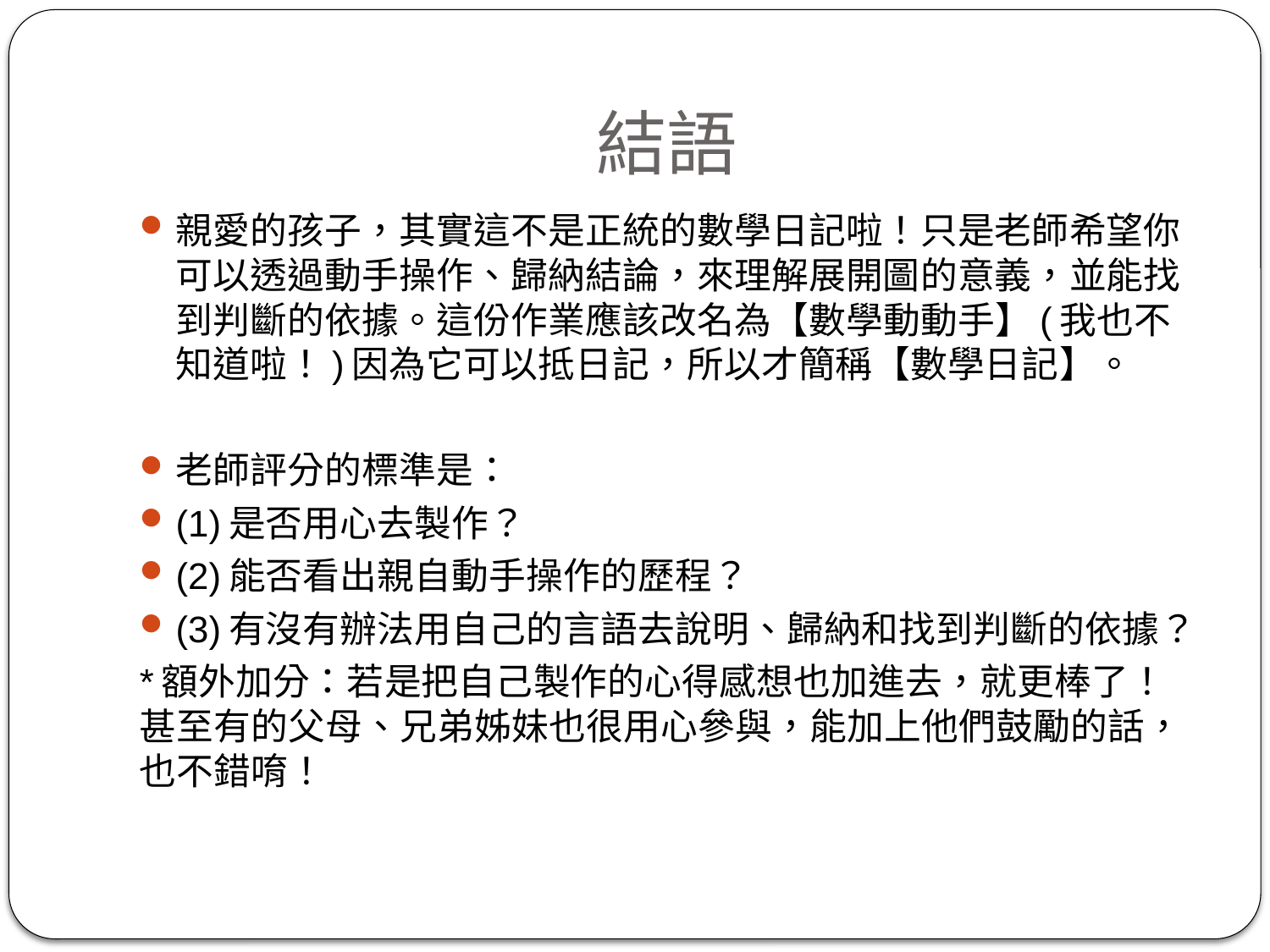

# 結語
親愛的孩子，其實這不是正統的數學日記啦！只是老師希望你可以透過動手操作、歸納結論，來理解展開圖的意義，並能找到判斷的依據。這份作業應該改名為【數學動動手】(我也不知道啦！)因為它可以抵日記，所以才簡稱【數學日記】。

老師評分的標準是：
(1)是否用心去製作？
(2)能否看出親自動手操作的歷程？
(3)有沒有辦法用自己的言語去說明、歸納和找到判斷的依據？
*額外加分：若是把自己製作的心得感想也加進去，就更棒了！甚至有的父母、兄弟姊妹也很用心參與，能加上他們鼓勵的話，也不錯唷！